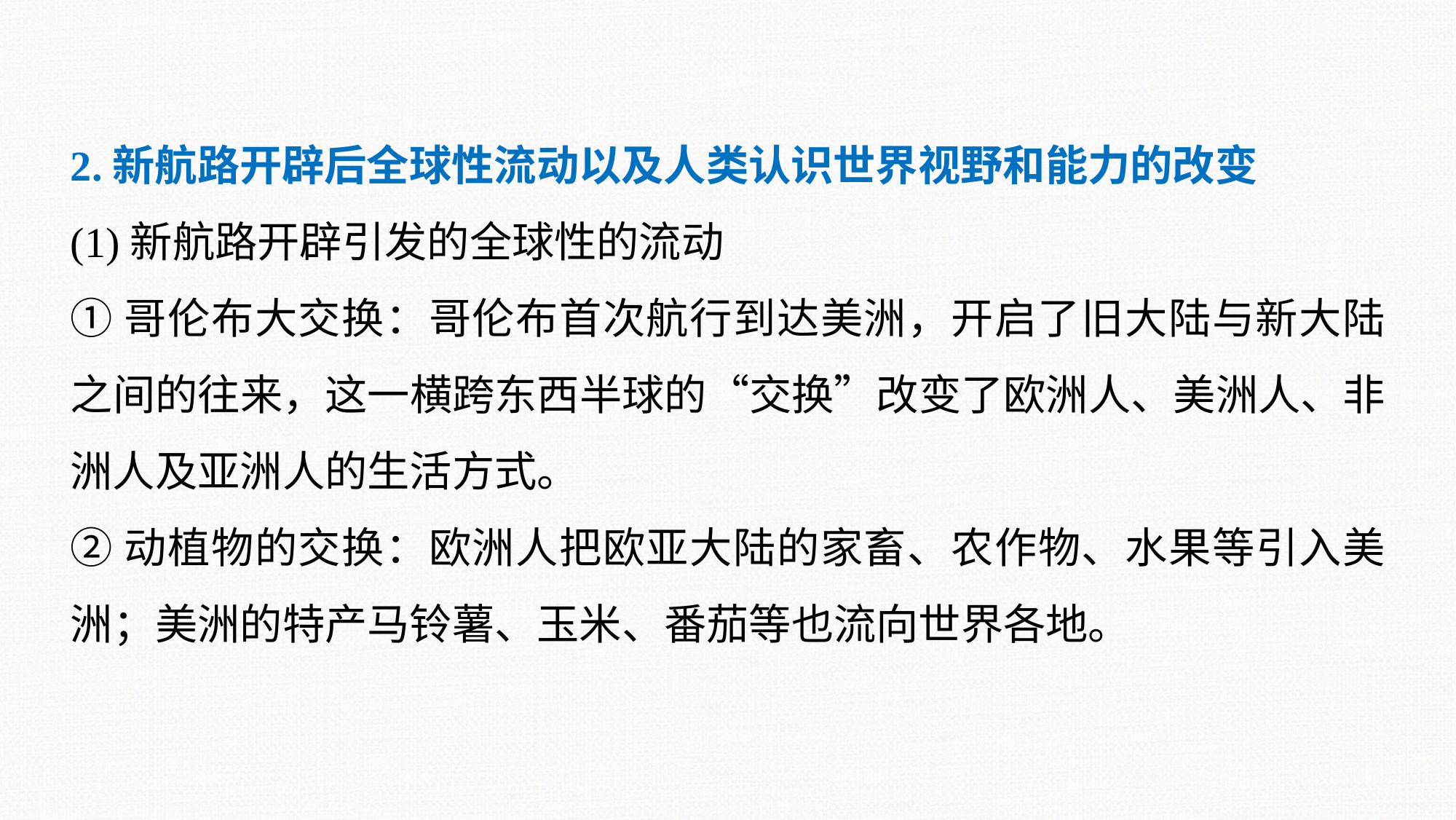

2.新航路开辟后全球性流动以及人类认识世界视野和能力的改变
(1)新航路开辟引发的全球性的流动
①哥伦布大交换：哥伦布首次航行到达美洲，开启了旧大陆与新大陆之间的往来，这一横跨东西半球的“交换”改变了欧洲人、美洲人、非洲人及亚洲人的生活方式。
②动植物的交换：欧洲人把欧亚大陆的家畜、农作物、水果等引入美洲；美洲的特产马铃薯、玉米、番茄等也流向世界各地。